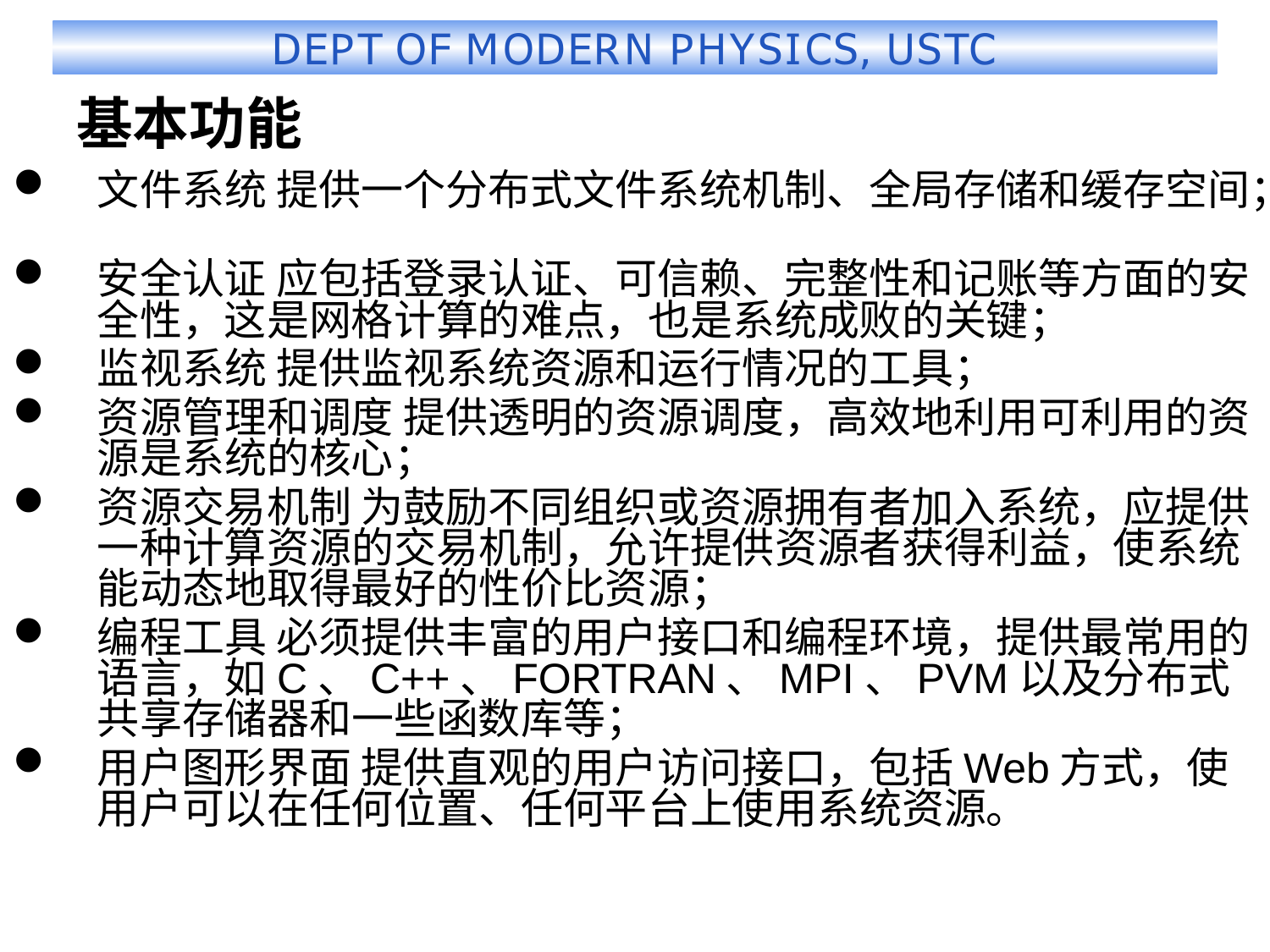

# 基本功能
文件系统 提供一个分布式文件系统机制、全局存储和缓存空间；
安全认证 应包括登录认证、可信赖、完整性和记账等方面的安全性，这是网格计算的难点，也是系统成败的关键；
监视系统 提供监视系统资源和运行情况的工具；
资源管理和调度 提供透明的资源调度，高效地利用可利用的资源是系统的核心；
资源交易机制 为鼓励不同组织或资源拥有者加入系统，应提供一种计算资源的交易机制，允许提供资源者获得利益，使系统能动态地取得最好的性价比资源；
编程工具 必须提供丰富的用户接口和编程环境，提供最常用的语言，如C、C++、FORTRAN、MPI、PVM以及分布式共享存储器和一些函数库等；
用户图形界面 提供直观的用户访问接口，包括Web方式，使用户可以在任何位置、任何平台上使用系统资源。